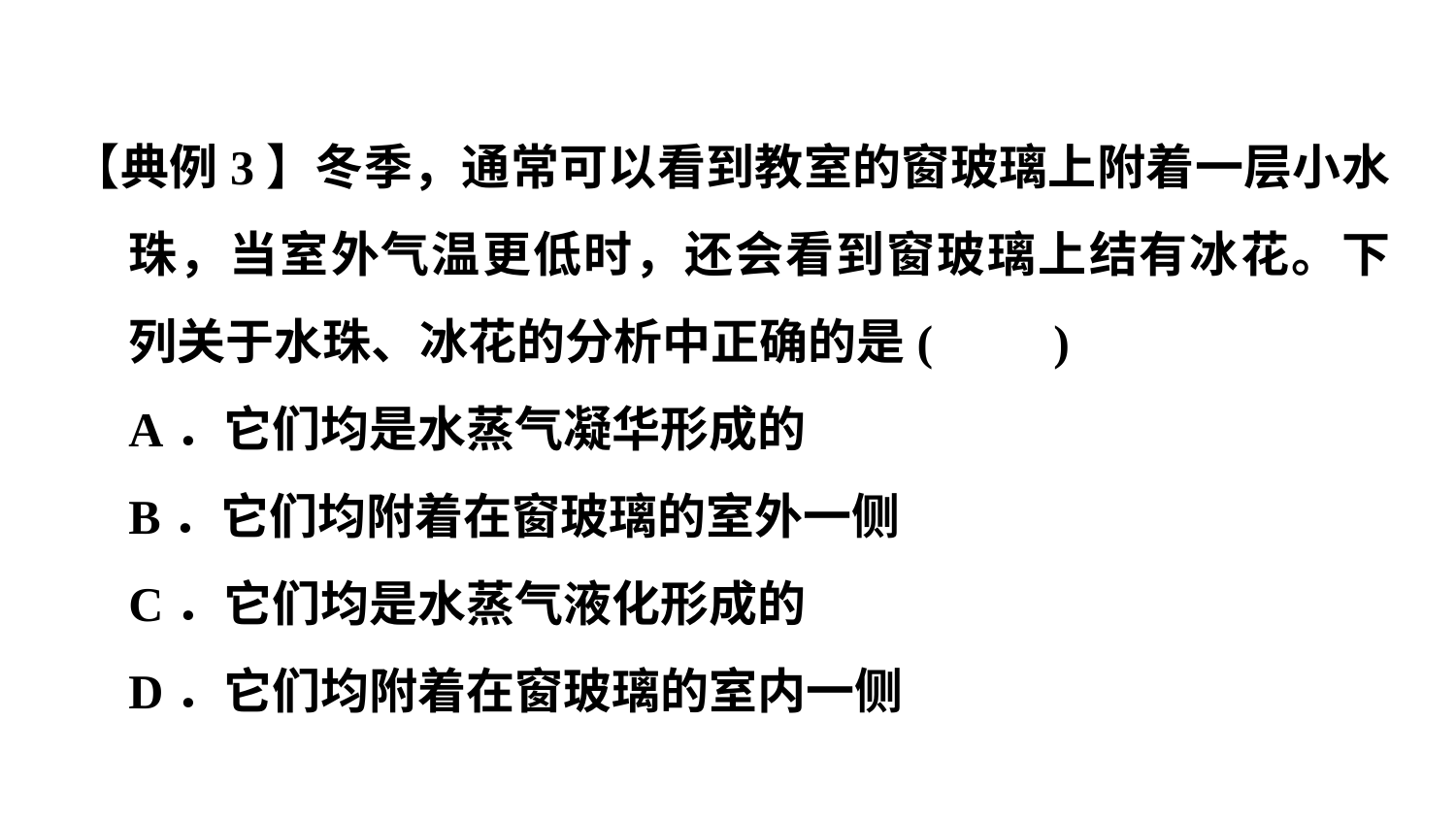

【典例3】冬季，通常可以看到教室的窗玻璃上附着一层小水珠，当室外气温更低时，还会看到窗玻璃上结有冰花。下列关于水珠、冰花的分析中正确的是(　　)
A．它们均是水蒸气凝华形成的
B．它们均附着在窗玻璃的室外一侧
C．它们均是水蒸气液化形成的
D．它们均附着在窗玻璃的室内一侧